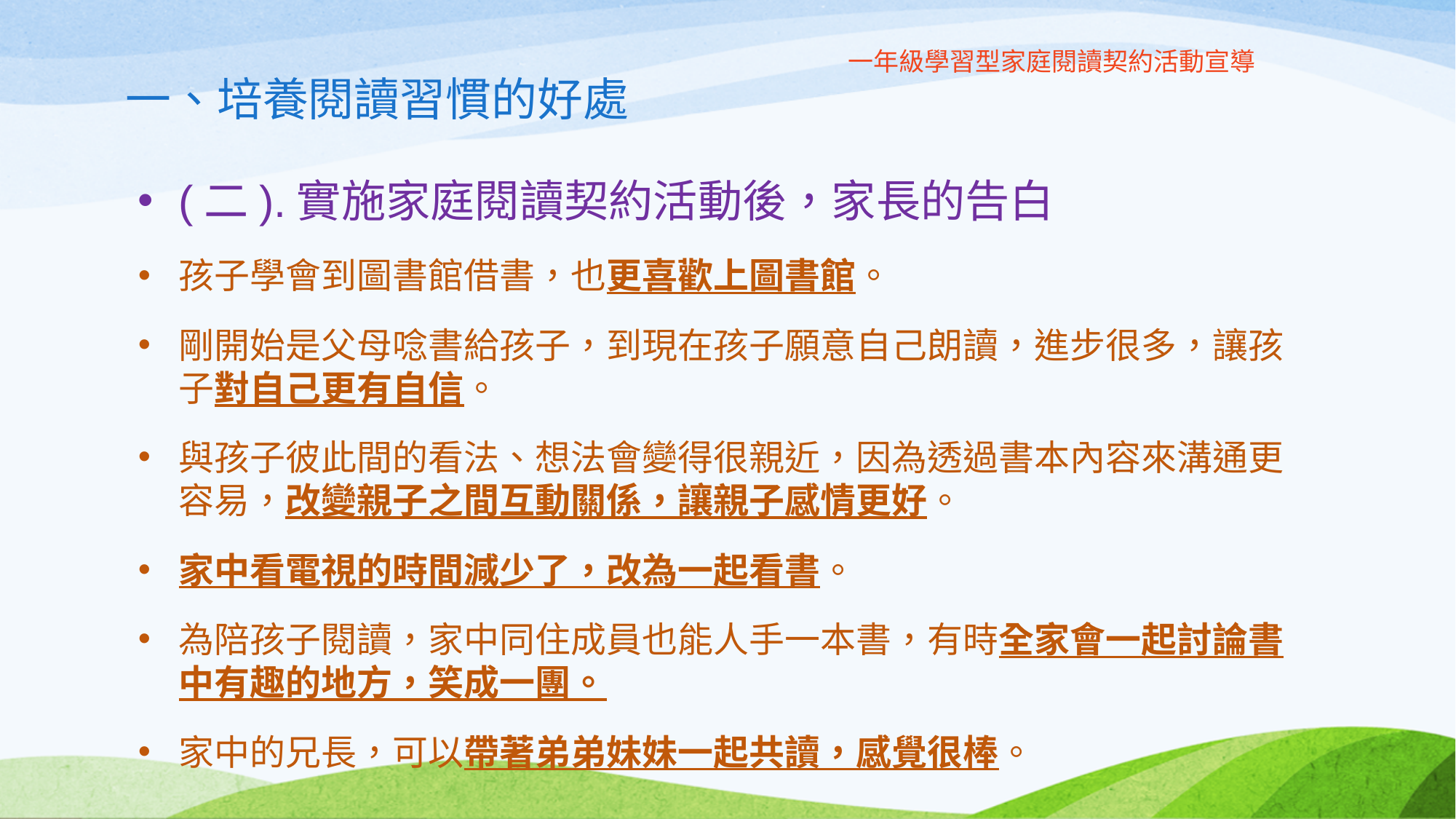

# 一年級學習型家庭閱讀契約活動宣導 一、培養閱讀習慣的好處
(二).實施家庭閱讀契約活動後，家長的告白
孩子學會到圖書館借書，也更喜歡上圖書館。
剛開始是父母唸書給孩子，到現在孩子願意自己朗讀，進步很多，讓孩子對自己更有自信。
與孩子彼此間的看法、想法會變得很親近，因為透過書本內容來溝通更容易，改變親子之間互動關係，讓親子感情更好。
家中看電視的時間減少了，改為一起看書。
為陪孩子閱讀，家中同住成員也能人手一本書，有時全家會一起討論書中有趣的地方，笑成一團。
家中的兄長，可以帶著弟弟妹妹一起共讀，感覺很棒。